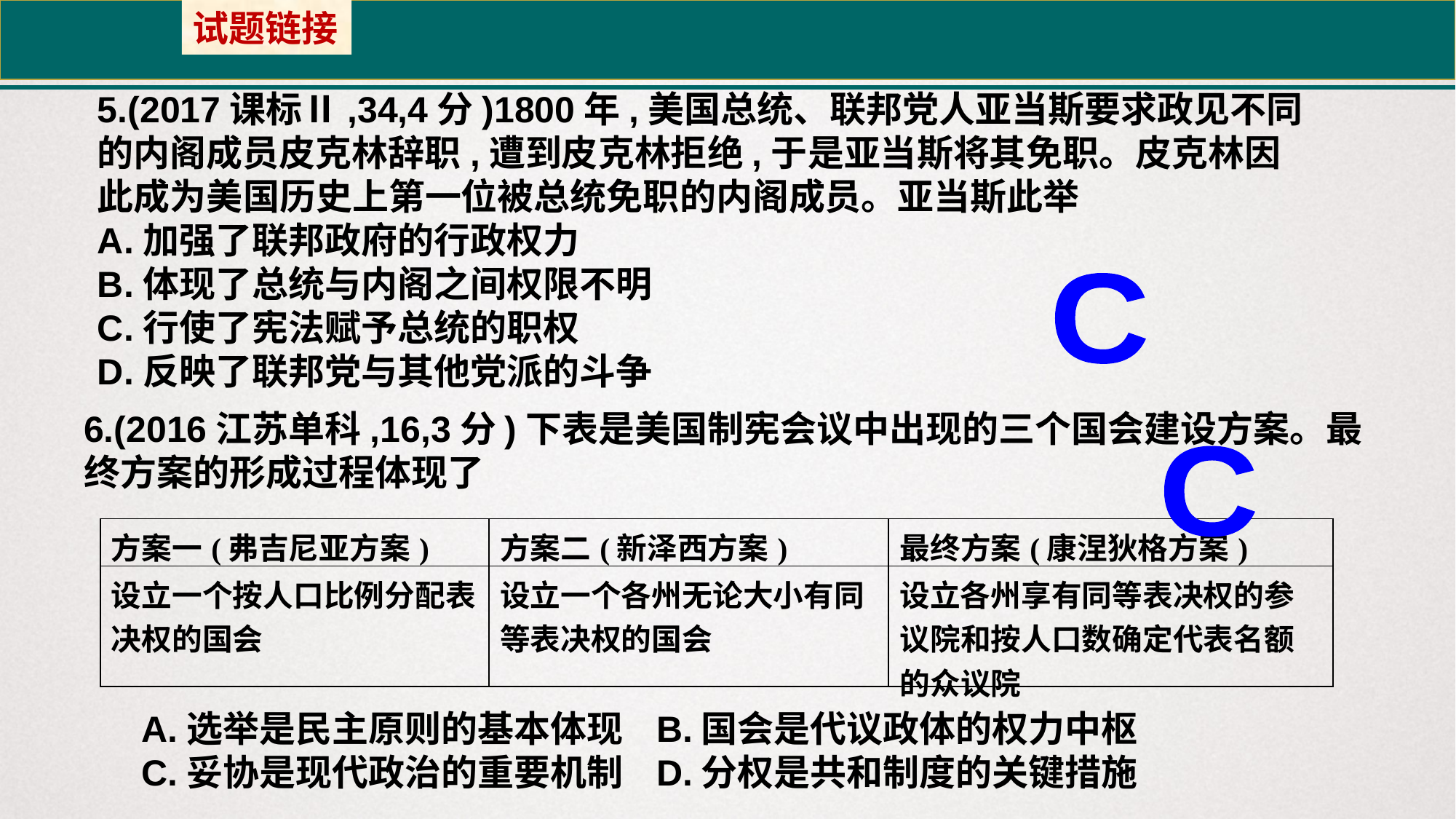

试题链接
5.(2017课标Ⅱ,34,4分)1800年,美国总统、联邦党人亚当斯要求政见不同的内阁成员皮克林辞职,遭到皮克林拒绝,于是亚当斯将其免职。皮克林因此成为美国历史上第一位被总统免职的内阁成员。亚当斯此举
A.加强了联邦政府的行政权力
B.体现了总统与内阁之间权限不明
C.行使了宪法赋予总统的职权
D.反映了联邦党与其他党派的斗争
C
6.(2016江苏单科,16,3分)下表是美国制宪会议中出现的三个国会建设方案。最终方案的形成过程体现了
C
| 方案一(弗吉尼亚方案) | 方案二(新泽西方案) | 最终方案(康涅狄格方案) |
| --- | --- | --- |
| 设立一个按人口比例分配表决权的国会 | 设立一个各州无论大小有同等表决权的国会 | 设立各州享有同等表决权的参议院和按人口数确定代表名额的众议院 |
A.选举是民主原则的基本体现   B.国会是代议政体的权力中枢
C.妥协是现代政治的重要机制   D.分权是共和制度的关键措施